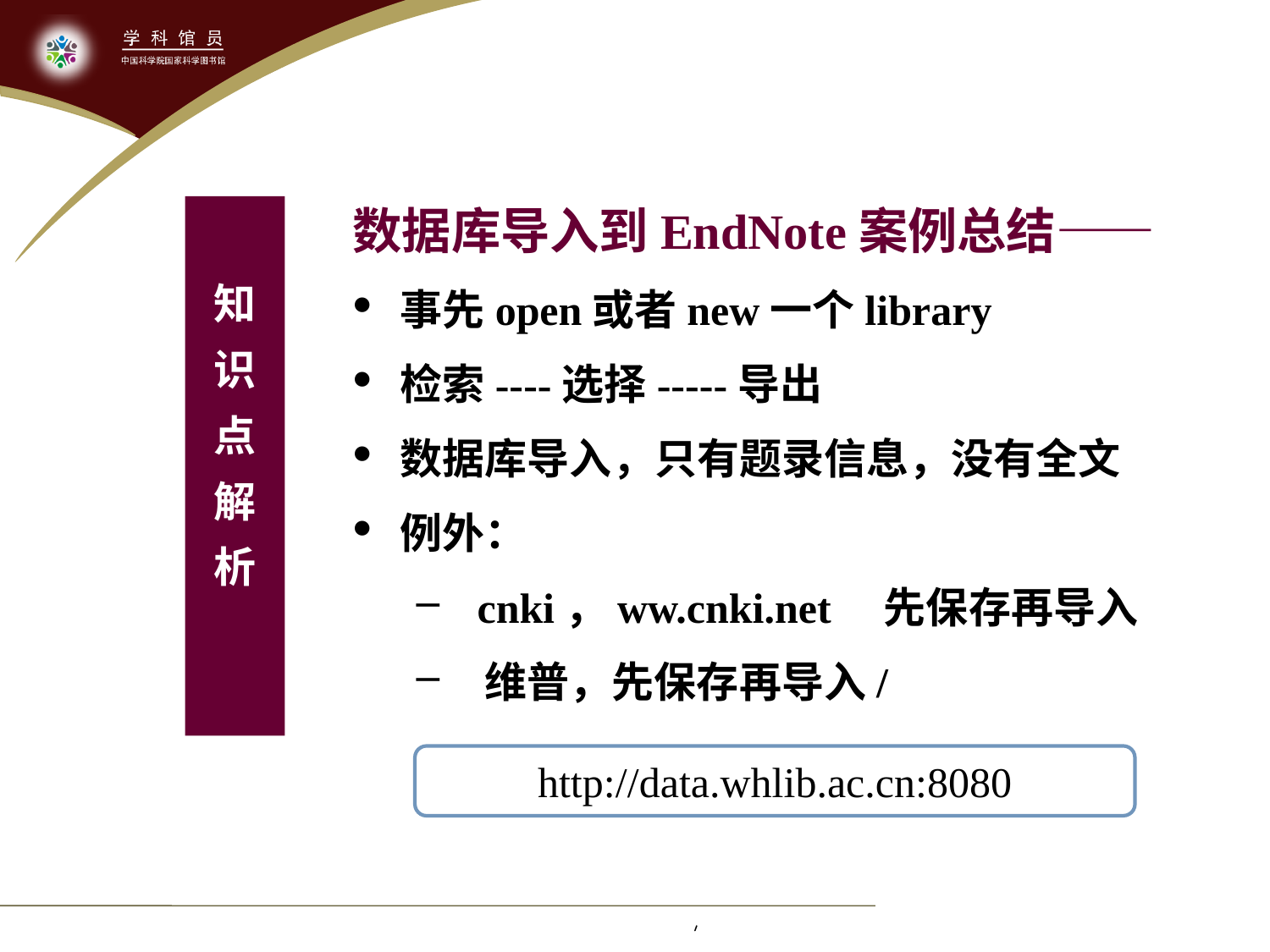

数据库导入到EndNote案例总结——
事先open或者new一个library
检索----选择-----导出
数据库导入，只有题录信息，没有全文
例外：
  cnki，ww.cnki.net    先保存再导入
  维普，先保存再导入/

知识点解析
http://data.whlib.ac.cn:8080